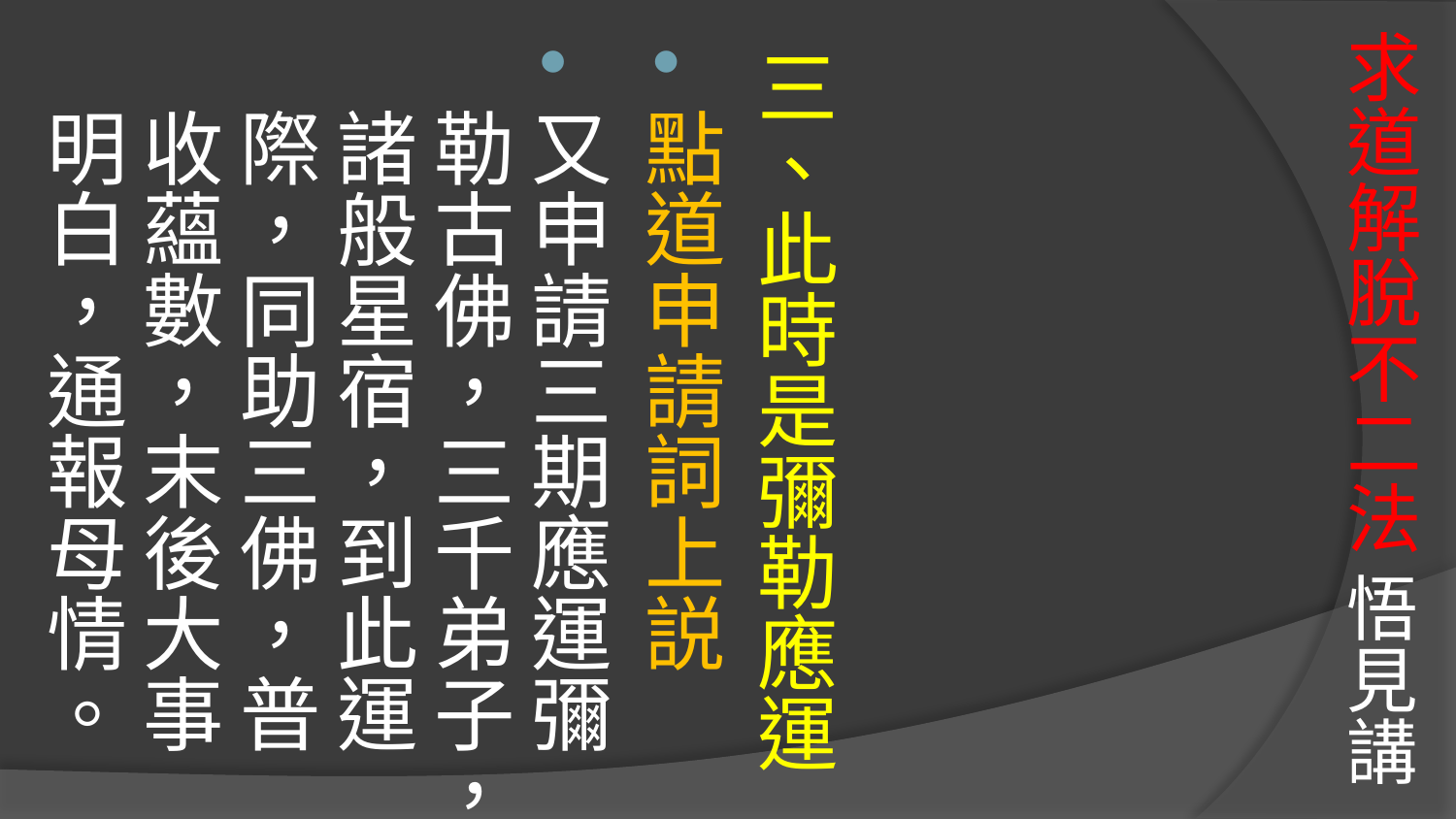

# 求道解脫不二法 悟見講
三、此時是彌勒應運
點道申請詞上説
又申請三期應運彌勒古佛，三千弟子，諸般星宿，到此運際，同助三佛，普收蘊數，末後大事明白，通報母情。